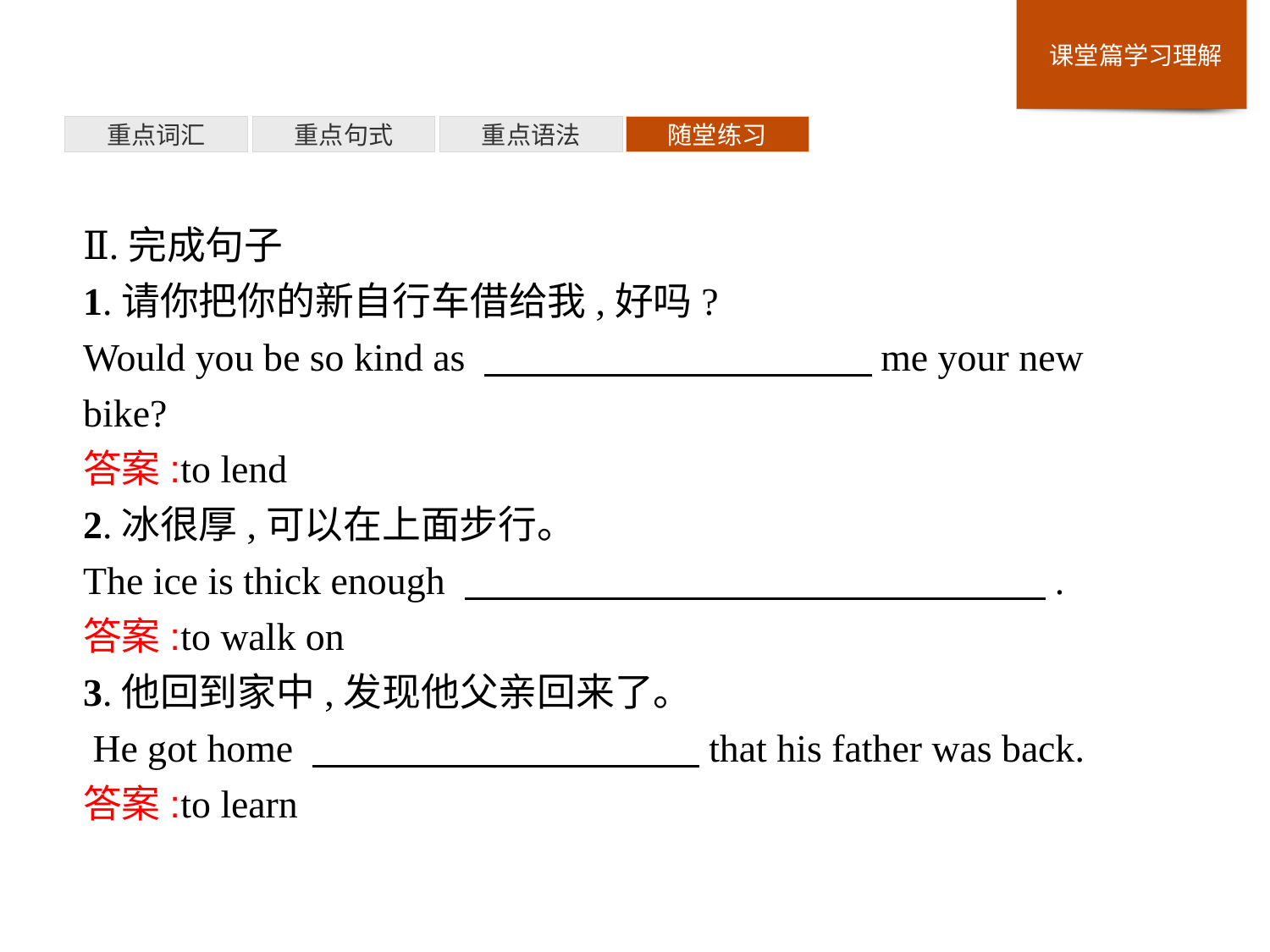

重点词汇
重点句式
重点语法
随堂练习
Ⅱ.完成句子
1.请你把你的新自行车借给我,好吗?
Would you be so kind as 　　　　　　　　　　me your new bike?
答案:to lend
2.冰很厚,可以在上面步行。
The ice is thick enough 　　　　　　　　　　　　　　　.
答案:to walk on
3.他回到家中,发现他父亲回来了。
 He got home 　　　　　　　　　　that his father was back.
答案:to learn